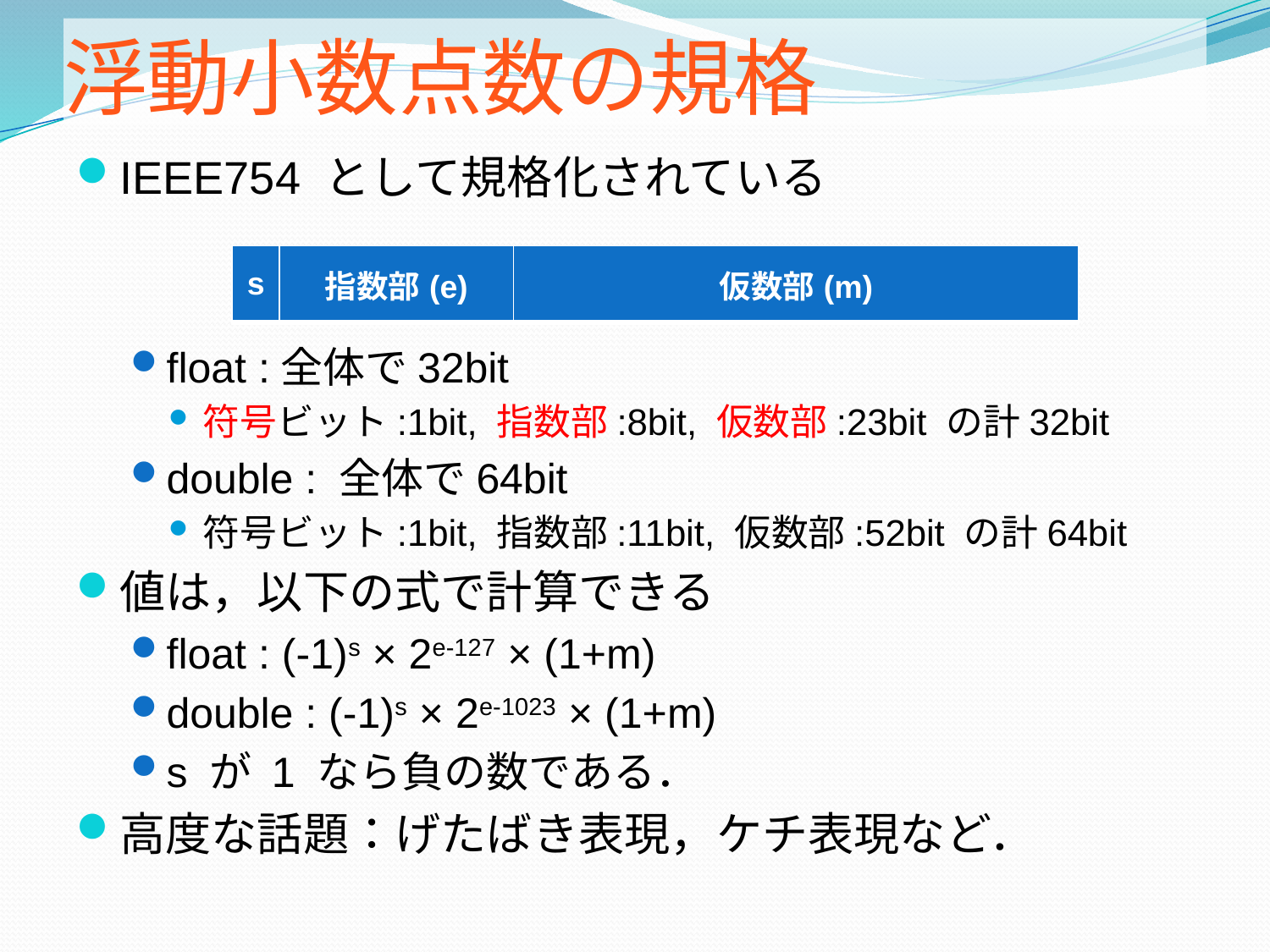

# 浮動小数点数の規格
IEEE754 として規格化されている

float :全体で32bit
符号ビット:1bit, 指数部:8bit, 仮数部:23bit の計32bit
double : 全体で64bit
符号ビット:1bit, 指数部:11bit, 仮数部:52bit の計64bit
値は，以下の式で計算できる
float : (-1)s × 2e-127 × (1+m)
double : (-1)s × 2e-1023 × (1+m)
s が 1 なら負の数である．
高度な話題：げたばき表現，ケチ表現など．

| s | 指数部(e) | 仮数部(m) |
| --- | --- | --- |